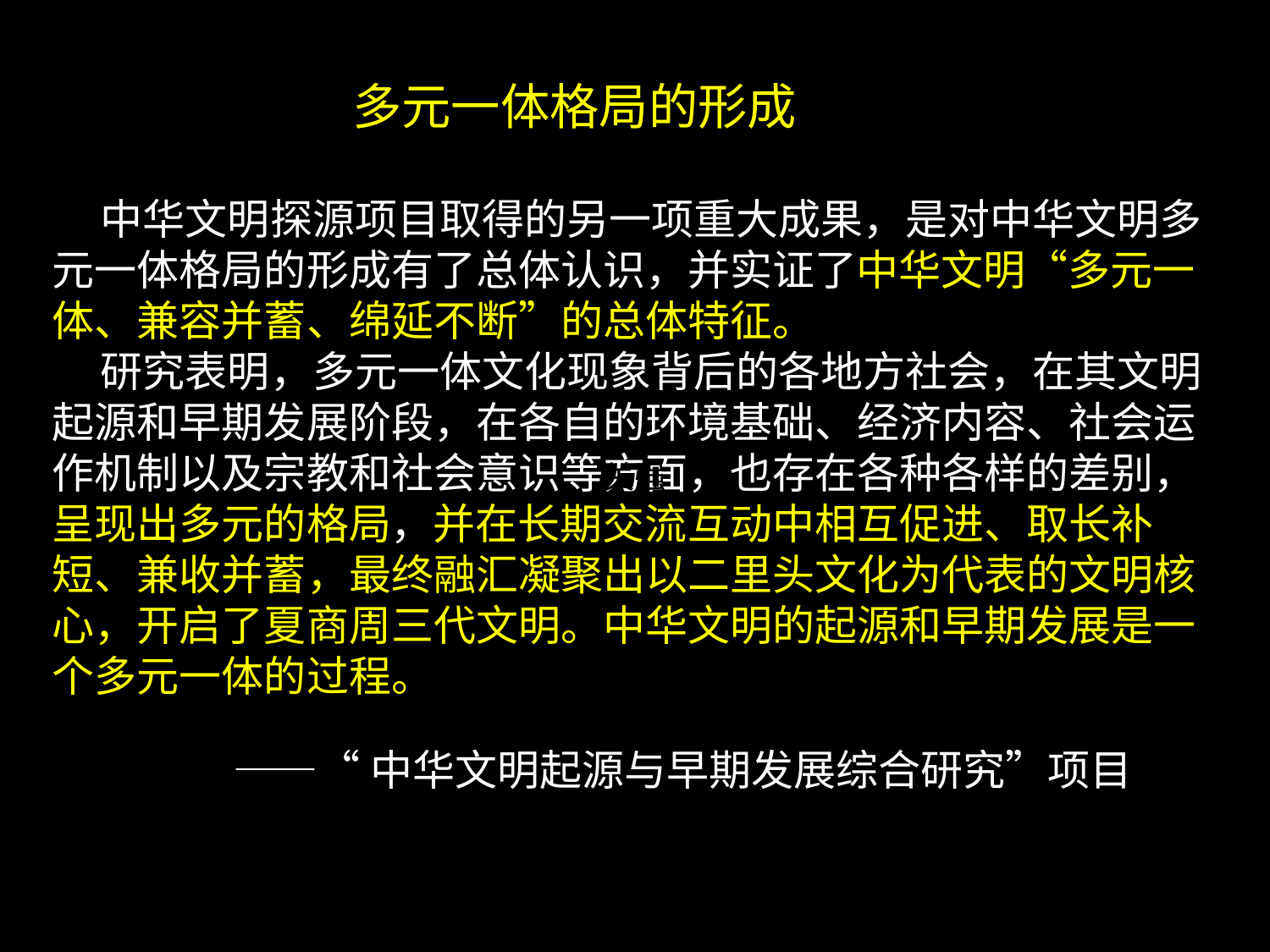

多元一体格局的形成
    中华文明探源项目取得的另一项重大成果，是对中华文明多元一体格局的形成有了总体认识，并实证了中华文明“多元一体、兼容并蓄、绵延不断”的总体特征。
    研究表明，多元一体文化现象背后的各地方社会，在其文明起源和早期发展阶段，在各自的环境基础、经济内容、社会运作机制以及宗教和社会意识等方面，也存在各种各样的差别，呈现出多元的格局，并在长期交流互动中相互促进、取长补短、兼收并蓄，最终融汇凝聚出以二里头文化为代表的文明核心，开启了夏商周三代文明。中华文明的起源和早期发展是一个多元一体的过程。
关强
——“中华文明起源与早期发展综合研究”项目